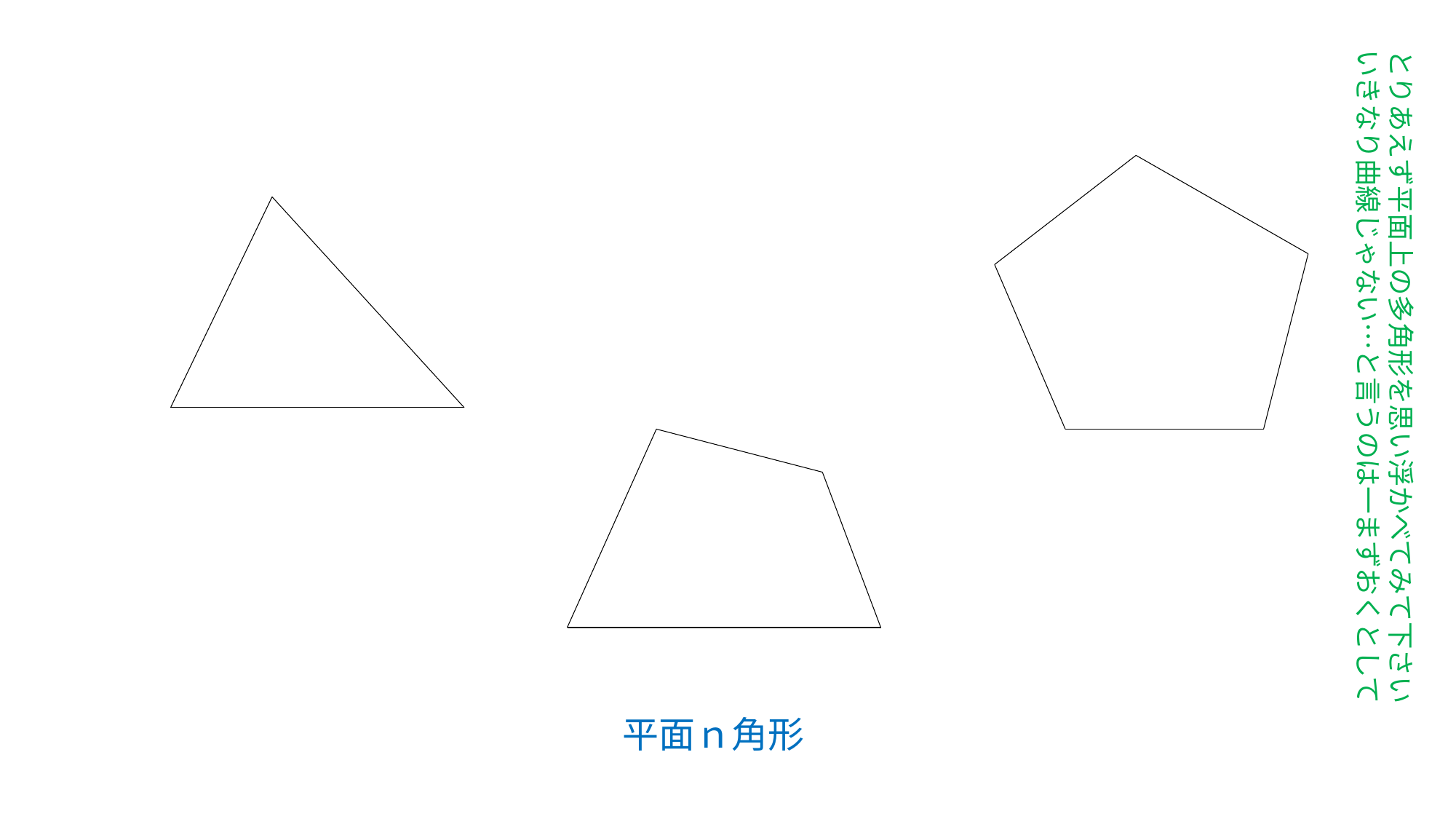

とりあえず平面上の多角形を思い浮かべてみて下さい
いきなり曲線じゃない…と言うのは一まずおくとして
平面ｎ角形